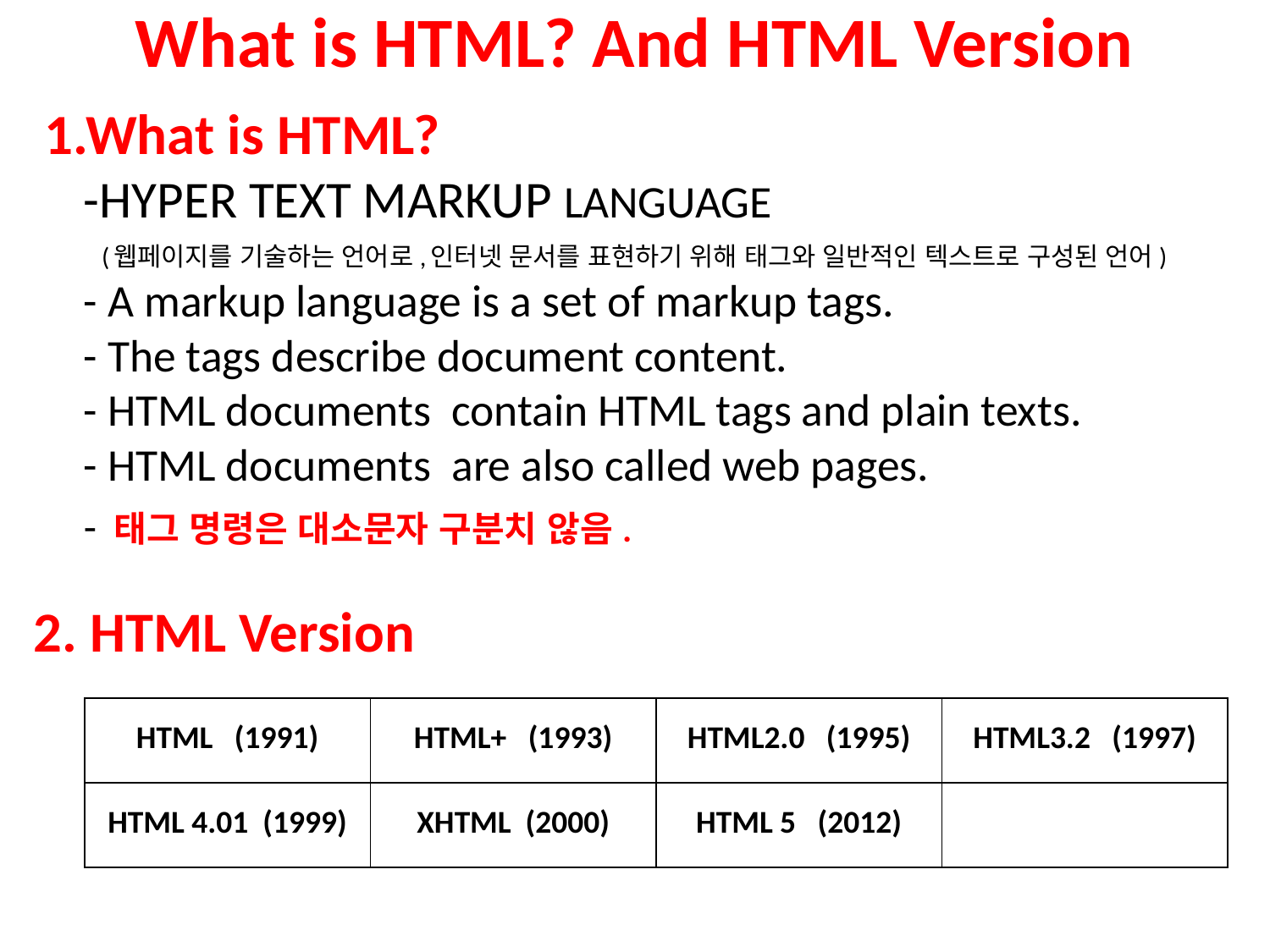

# What is HTML? And HTML Version
1.What is HTML?
-HYPER TEXT MARKUP LANGUAGE
   (웹페이지를 기술하는 언어로,인터넷 문서를 표현하기 위해 태그와 일반적인 텍스트로 구성된 언어)
- A markup language is a set of markup tags.
- The tags describe document content.
- HTML documents  contain HTML tags and plain texts.
- HTML documents  are also called web pages.
- 태그 명령은 대소문자 구분치 않음.
2. HTML Version
| HTML (1991) | HTML+ (1993) | HTML2.0 (1995) | HTML3.2 (1997) |
| --- | --- | --- | --- |
| HTML 4.01 (1999) | XHTML (2000) | HTML 5 (2012) |  |